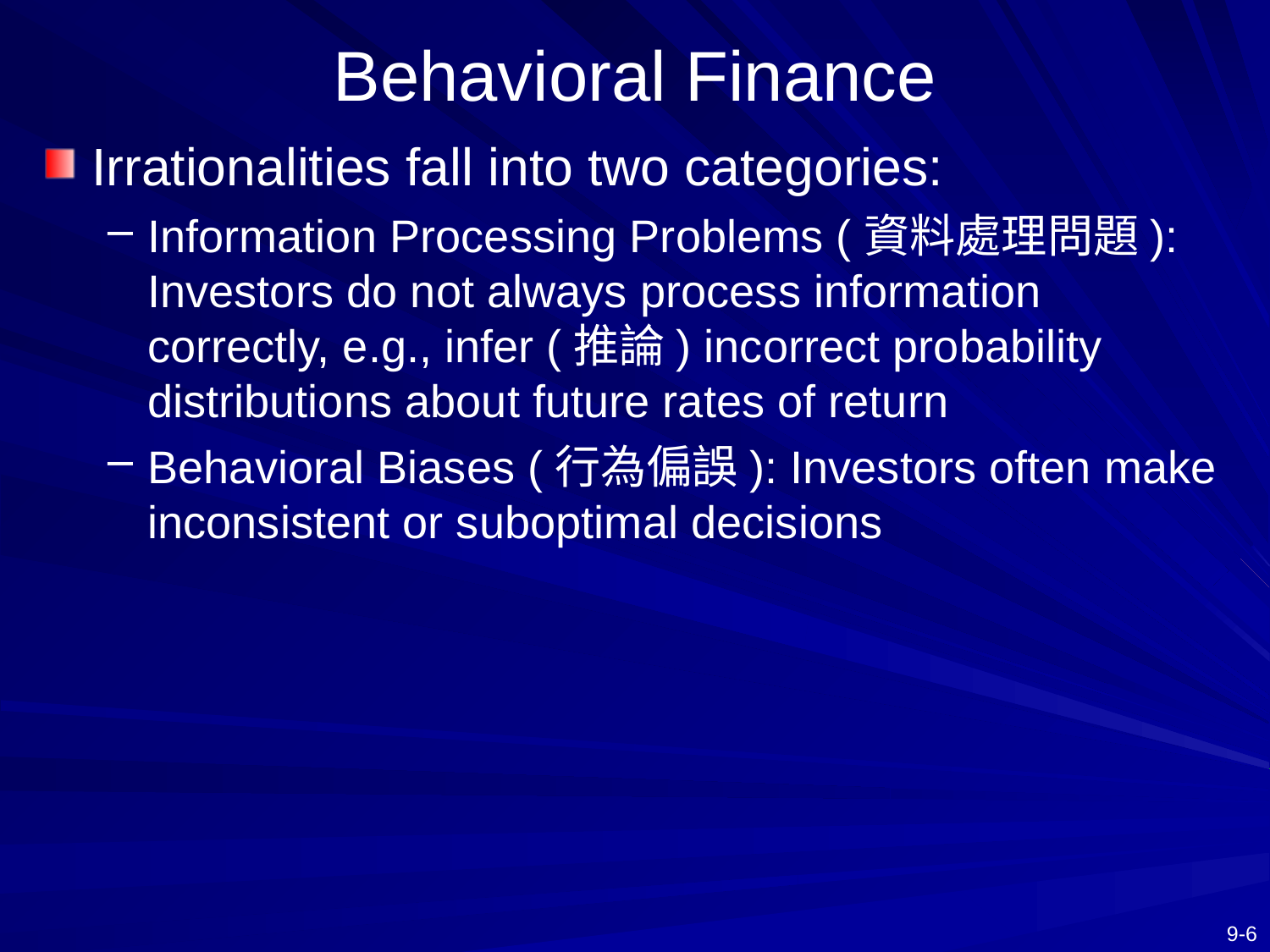

# Behavioral Finance
Irrationalities fall into two categories:
Information Processing Problems (資料處理問題): Investors do not always process information correctly, e.g., infer (推論) incorrect probability distributions about future rates of return
Behavioral Biases (行為偏誤): Investors often make inconsistent or suboptimal decisions